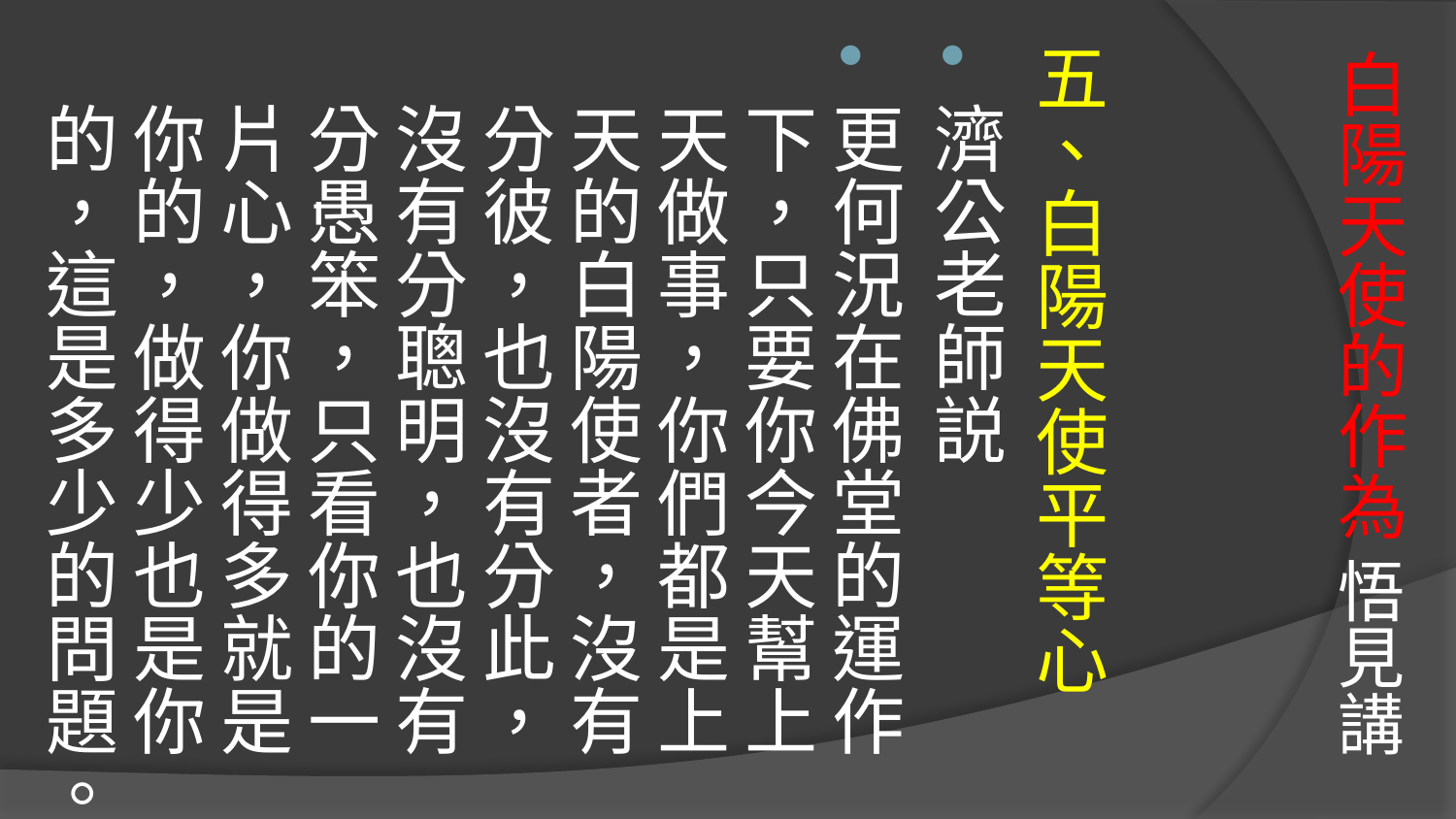

# 白陽天使的作為 悟見講
五、白陽天使平等心
濟公老師説
更何況在佛堂的運作下，只要你今天幫上天做事，你們都是上天的白陽使者，沒有分彼，也沒有分此，沒有分聰明，也沒有分愚笨，只看你的一片心，你做得多就是你的，做得少也是你的，這是多少的問題。